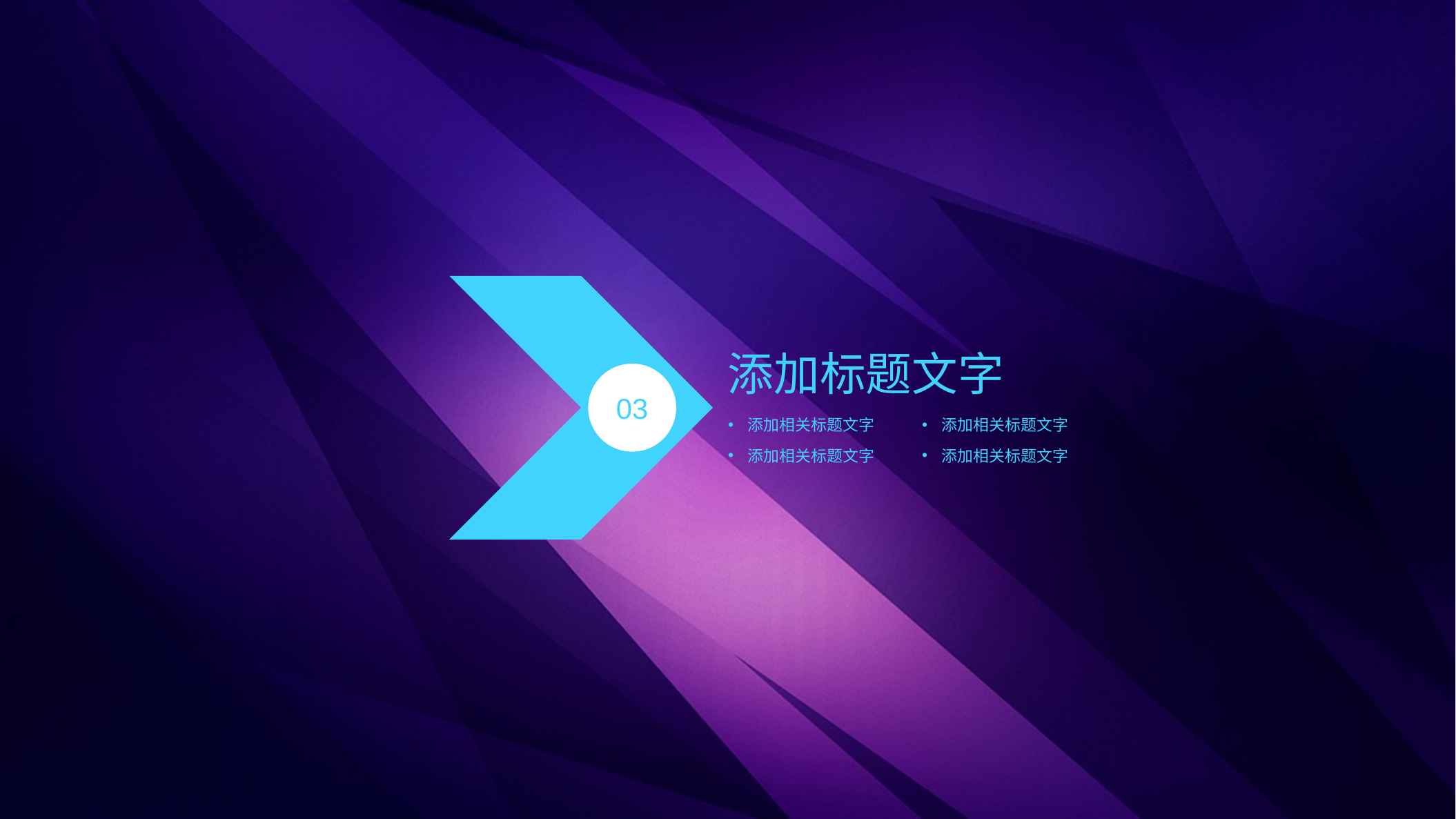

添加标题文字
03
添加相关标题文字
添加相关标题文字
添加相关标题文字
添加相关标题文字